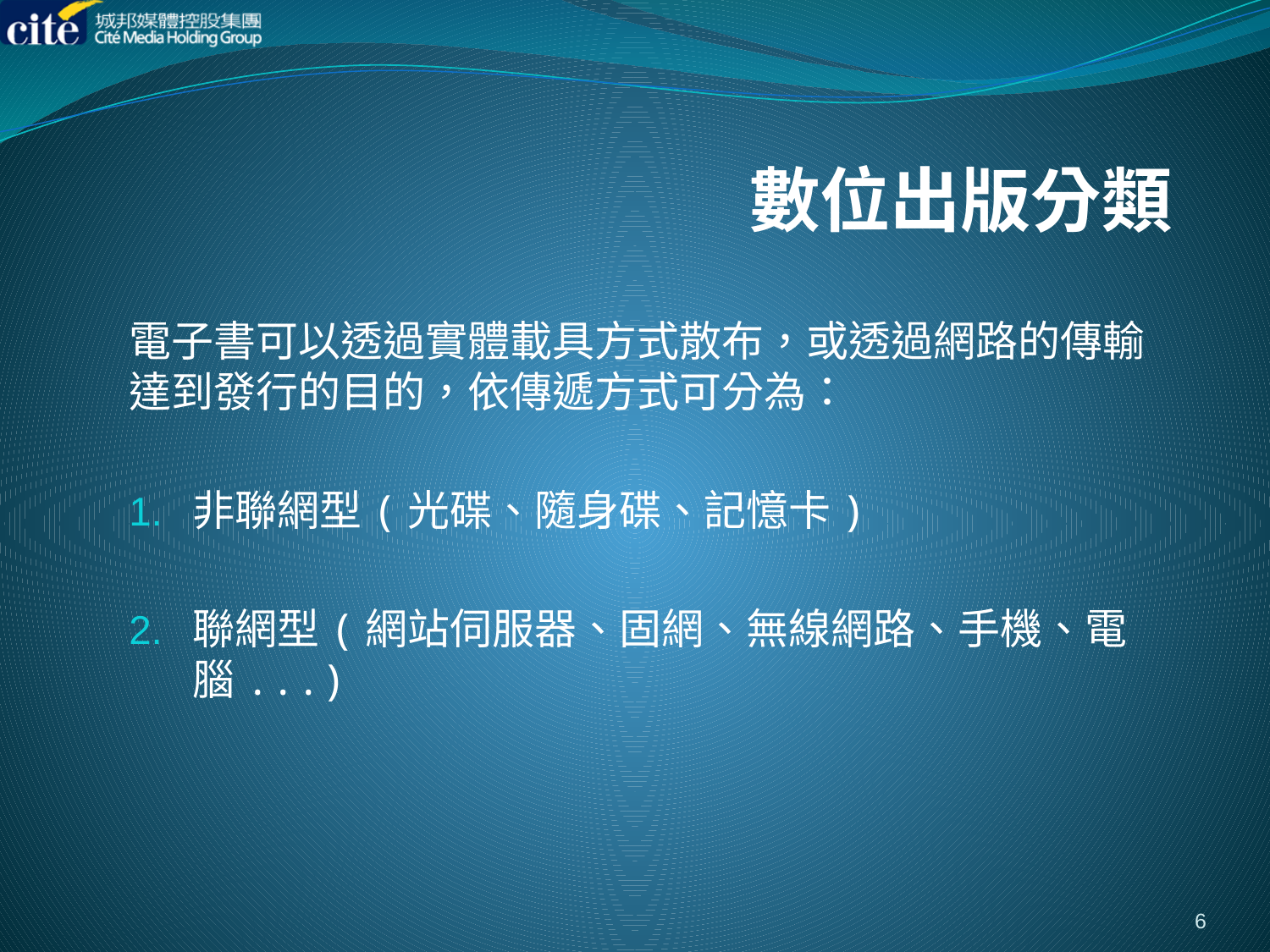

# 數位出版分類

電子書可以透過實體載具方式散布，或透過網路的傳輸達到發行的目的，依傳遞方式可分為：

非聯網型(光碟、隨身碟、記憶卡)

聯網型(網站伺服器、固網、無線網路、手機、電腦...)

6